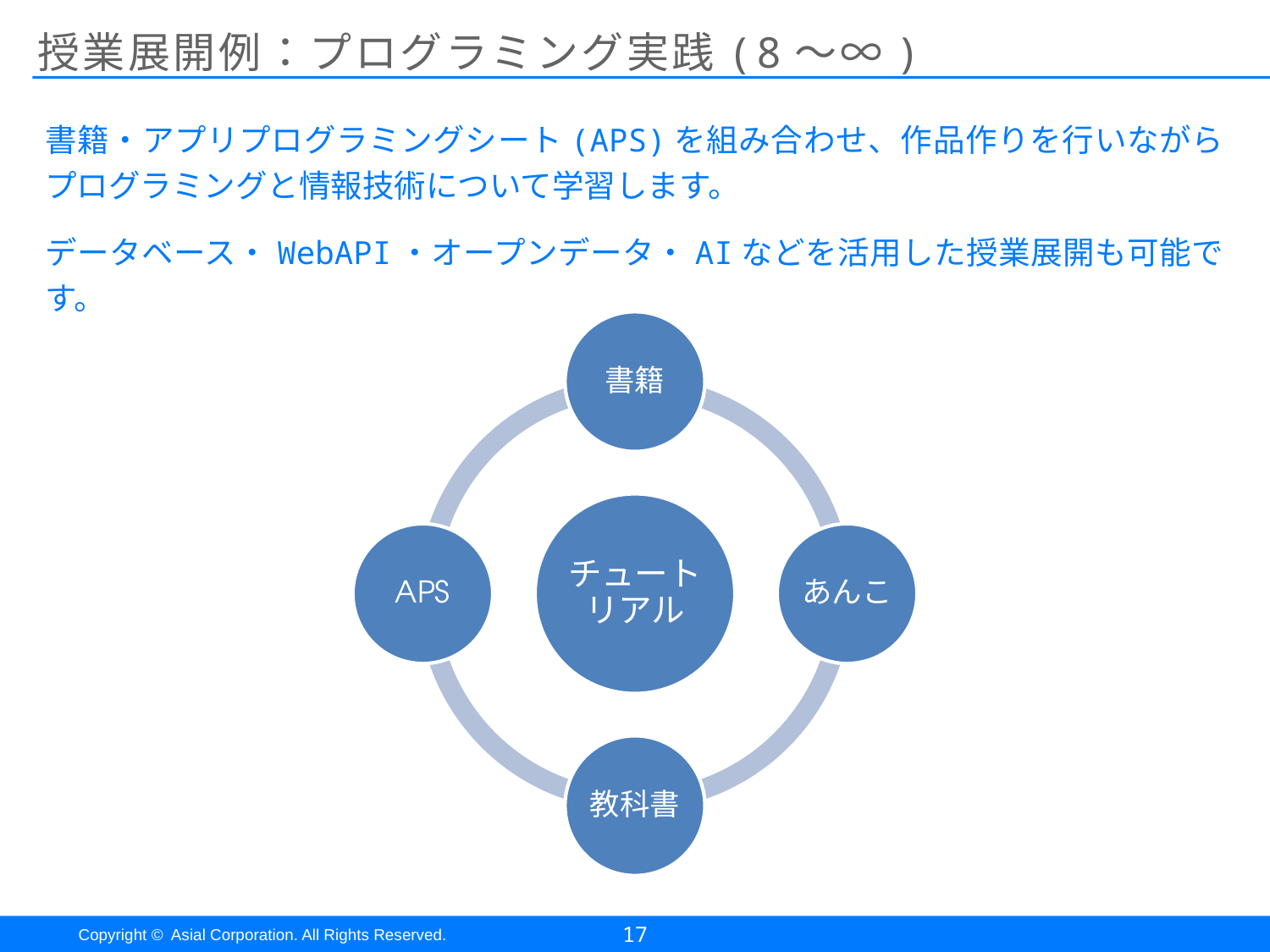

# 授業展開例：プログラミング実践(8～∞)
書籍・アプリプログラミングシート(APS)を組み合わせ、作品作りを行いながらプログラミングと情報技術について学習します。
データベース・WebAPI・オープンデータ・AIなどを活用した授業展開も可能です。

チュートリアル
書籍
あんこ
教科書
APS
17